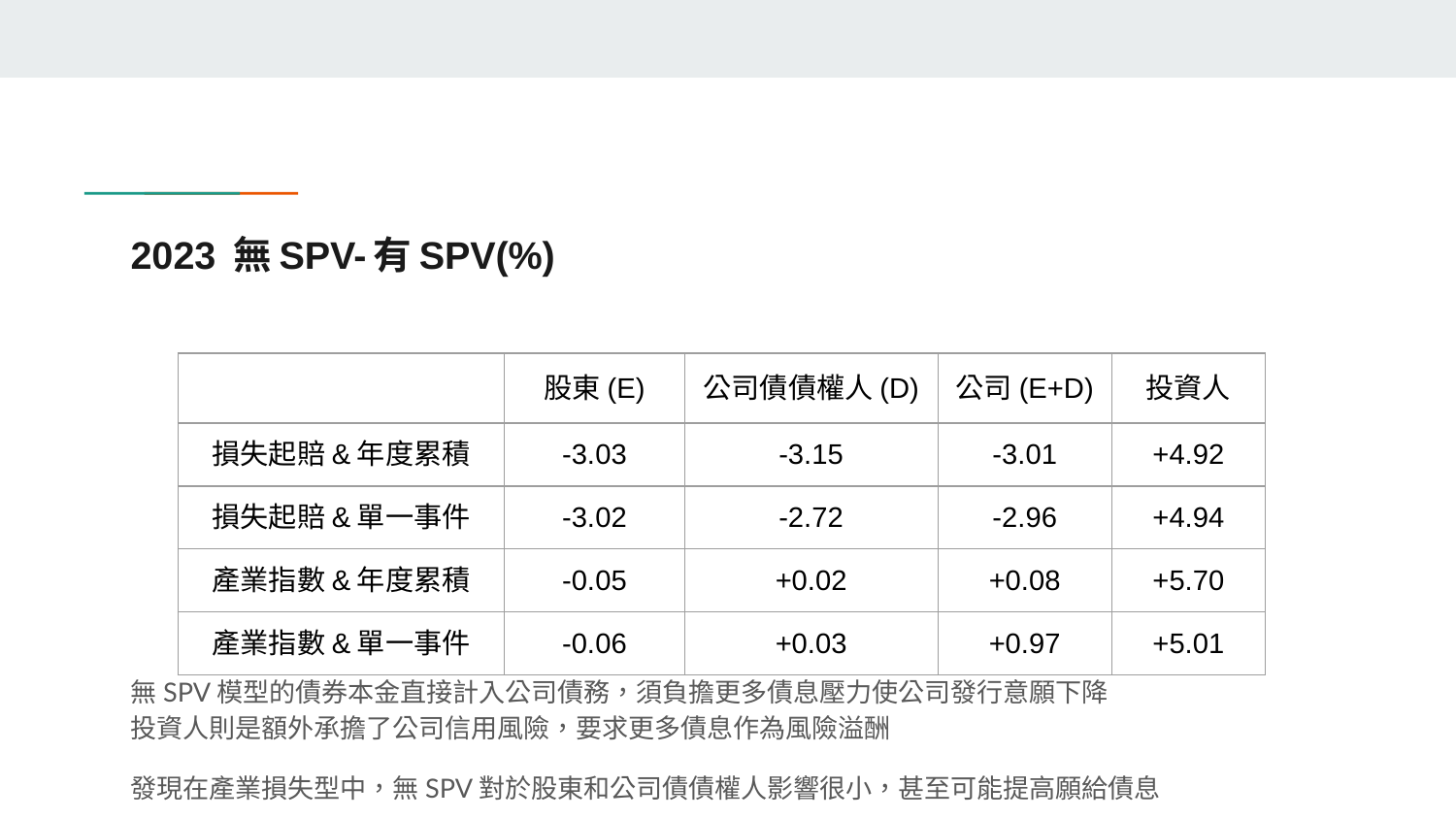

# 2023 無SPV-有SPV(%)
無SPV模型的債券本金直接計入公司債務，須負擔更多債息壓力使公司發行意願下降
投資人則是額外承擔了公司信用風險，要求更多債息作為風險溢酬
發現在產業損失型中，無SPV對於股東和公司債債權人影響很小，甚至可能提高願給債息
|  | 股東(E) | 公司債債權人(D) | 公司(E+D) | 投資人 |
| --- | --- | --- | --- | --- |
| 損失起賠&年度累積 | -3.03 | -3.15 | -3.01 | +4.92 |
| 損失起賠&單一事件 | -3.02 | -2.72 | -2.96 | +4.94 |
| 產業指數&年度累積 | -0.05 | +0.02 | +0.08 | +5.70 |
| 產業指數&單一事件 | -0.06 | +0.03 | +0.97 | +5.01 |